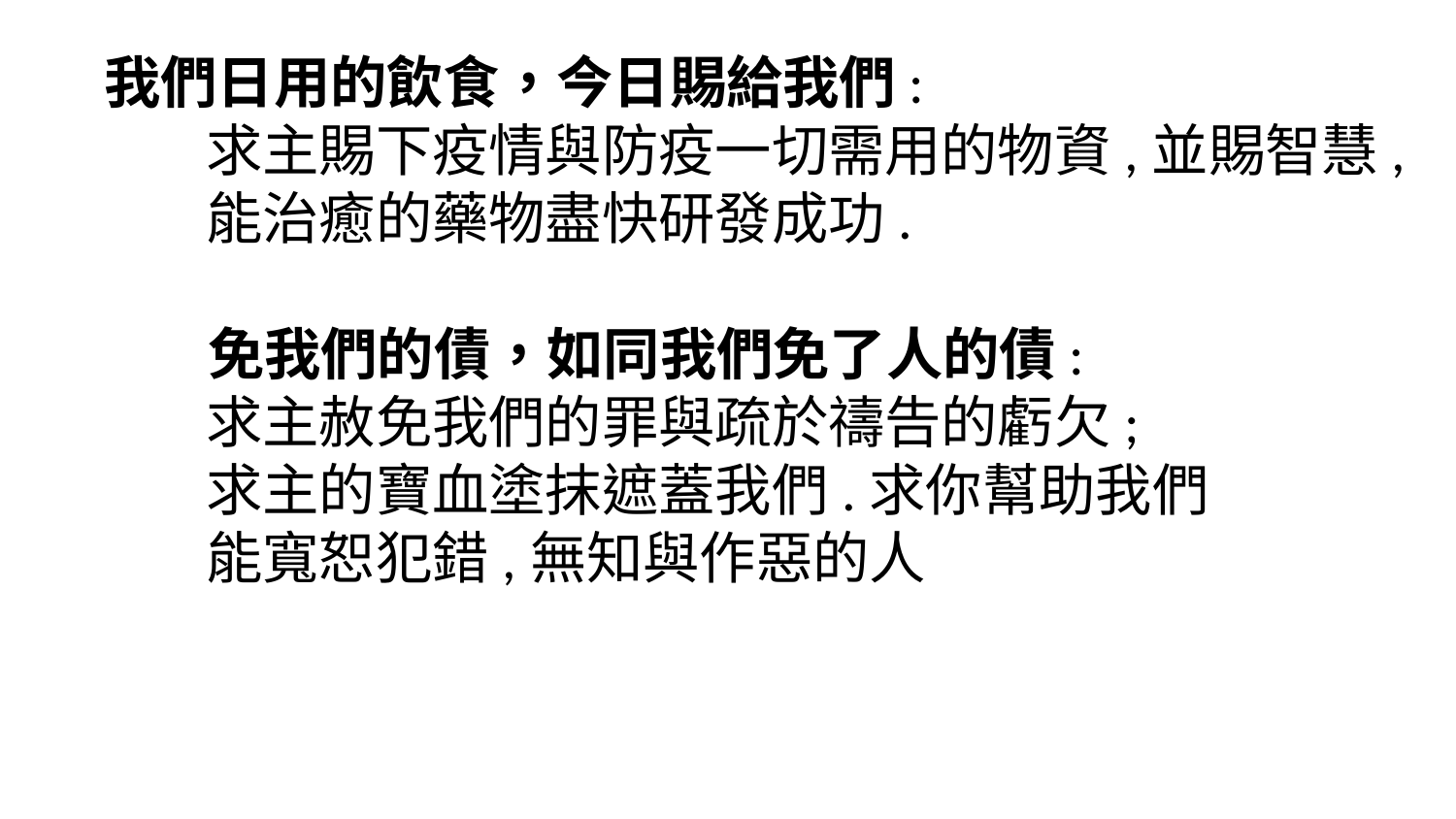

我們日用的飲食，今日賜給我們:
       求主賜下疫情與防疫一切需用的物資,並賜智慧,
       能治癒的藥物盡快研發成功.

       免我們的債，如同我們免了人的債:
       求主赦免我們的罪與疏於禱告的虧欠;
       求主的寶血塗抹遮蓋我們.求你幫助我們
       能寬恕犯錯,無知與作惡的人